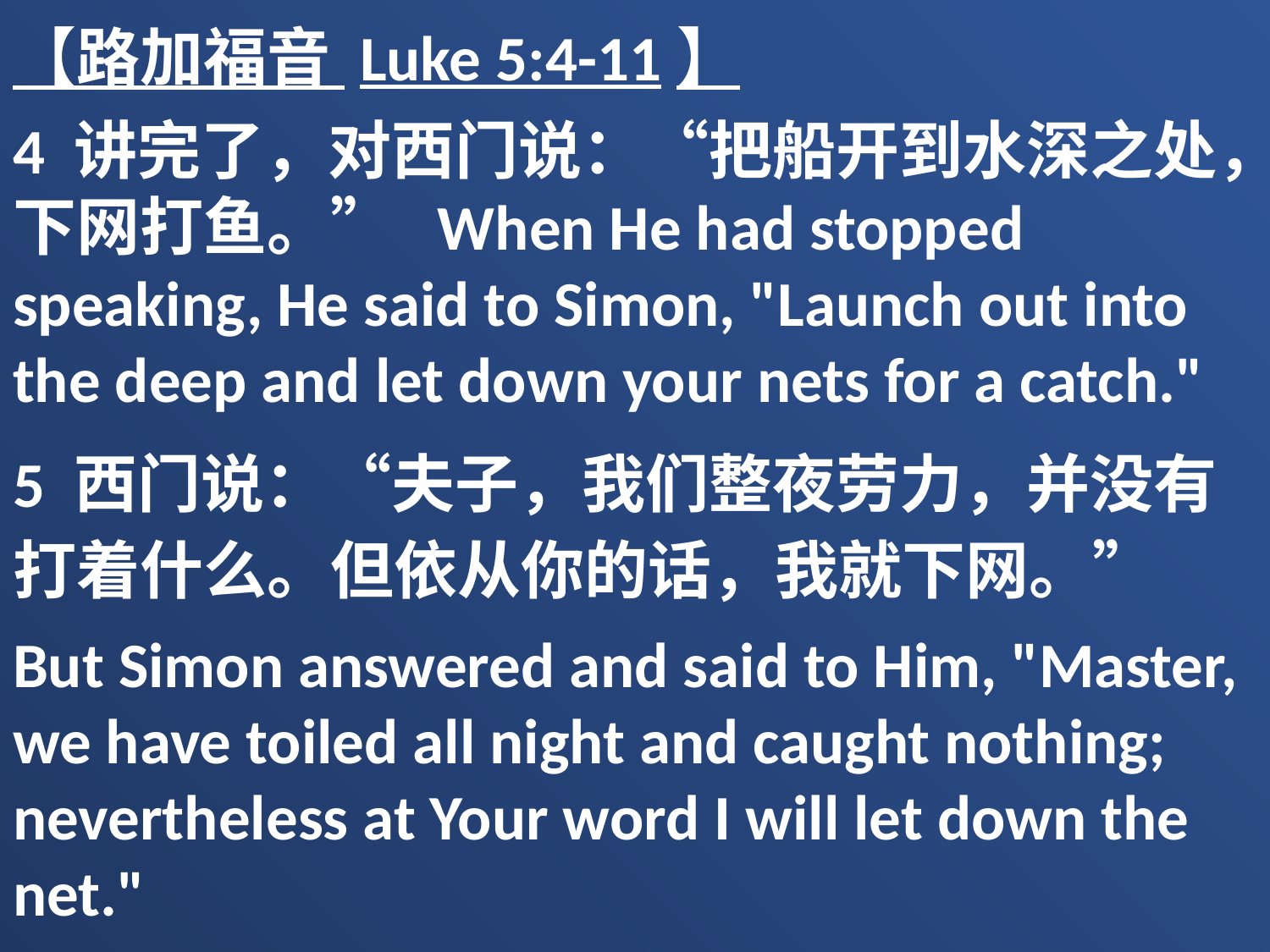

【路加福音 Luke 5:4-11】
4 讲完了，对西门说：“把船开到水深之处，下网打鱼。”  When He had stopped speaking, He said to Simon, "Launch out into the deep and let down your nets for a catch."
5 西门说：“夫子，我们整夜劳力，并没有打着什么。但依从你的话，我就下网。”
But Simon answered and said to Him, "Master, we have toiled all night and caught nothing; nevertheless at Your word I will let down the net."